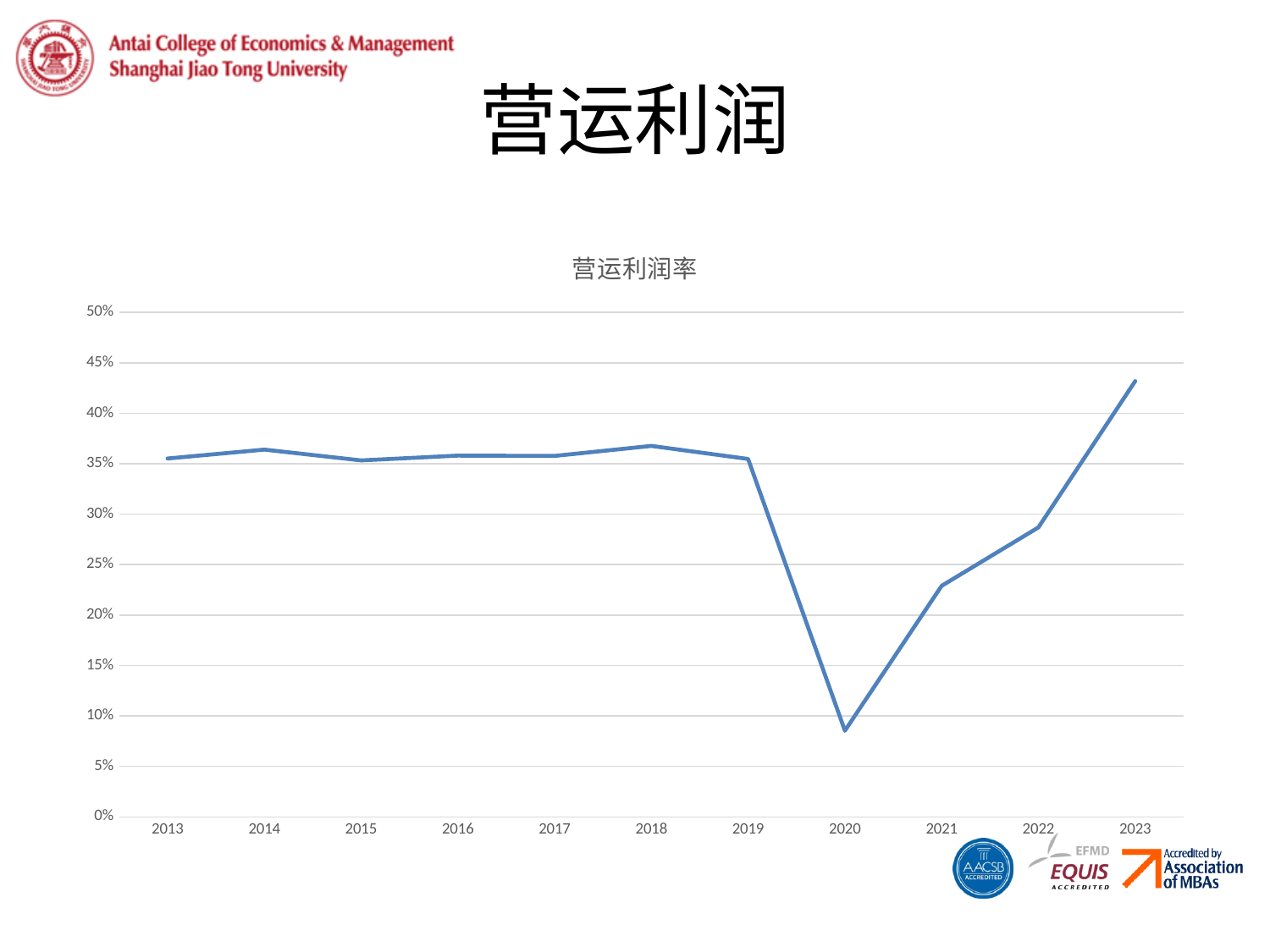

# 营运利润

### Chart:

| Category | 营运利润率 |
|---|---|
| 2013 | 0.35521860738996025 |
| 2014 | 0.36401326699834163 |
| 2015 | 0.35331743278404165 |
| 2016 | 0.358093642371777 |
| 2017 | 0.3577793549404621 |
| 2018 | 0.3676602189027328 |
| 2019 | 0.3547723350590734 |
| 2020 | 0.08534432018834609 |
| 2021 | 0.228965139624019 |
| 2022 | 0.2868929198361615 |
| 2023 | 0.43187986249321514 |